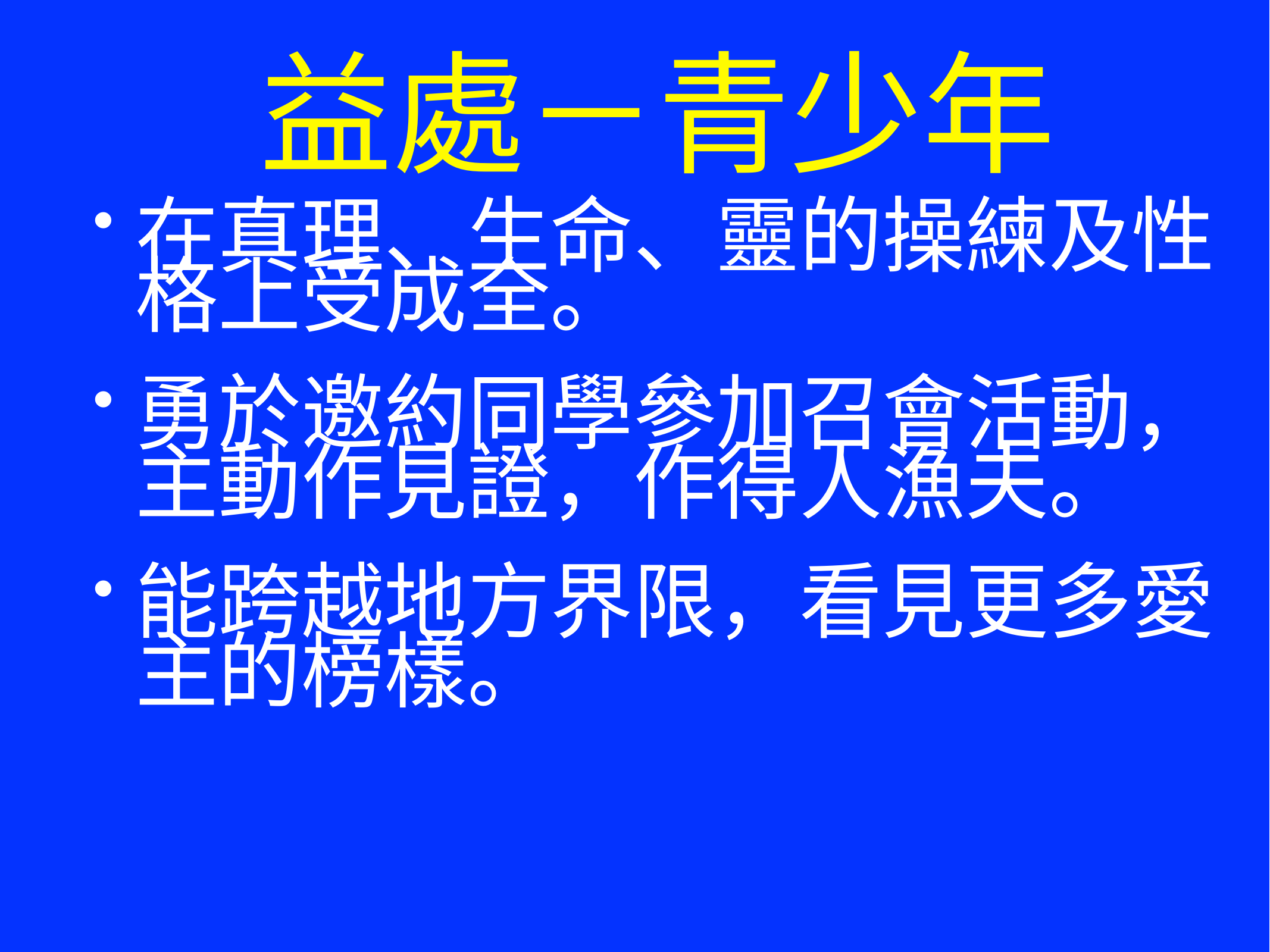

# 益處－青少年
在真理、生命、靈的操練及性格上受成全。
勇於邀約同學參加召會活動，主動作見證，作得人漁夫。
能跨越地方界限，看見更多愛主的榜樣。